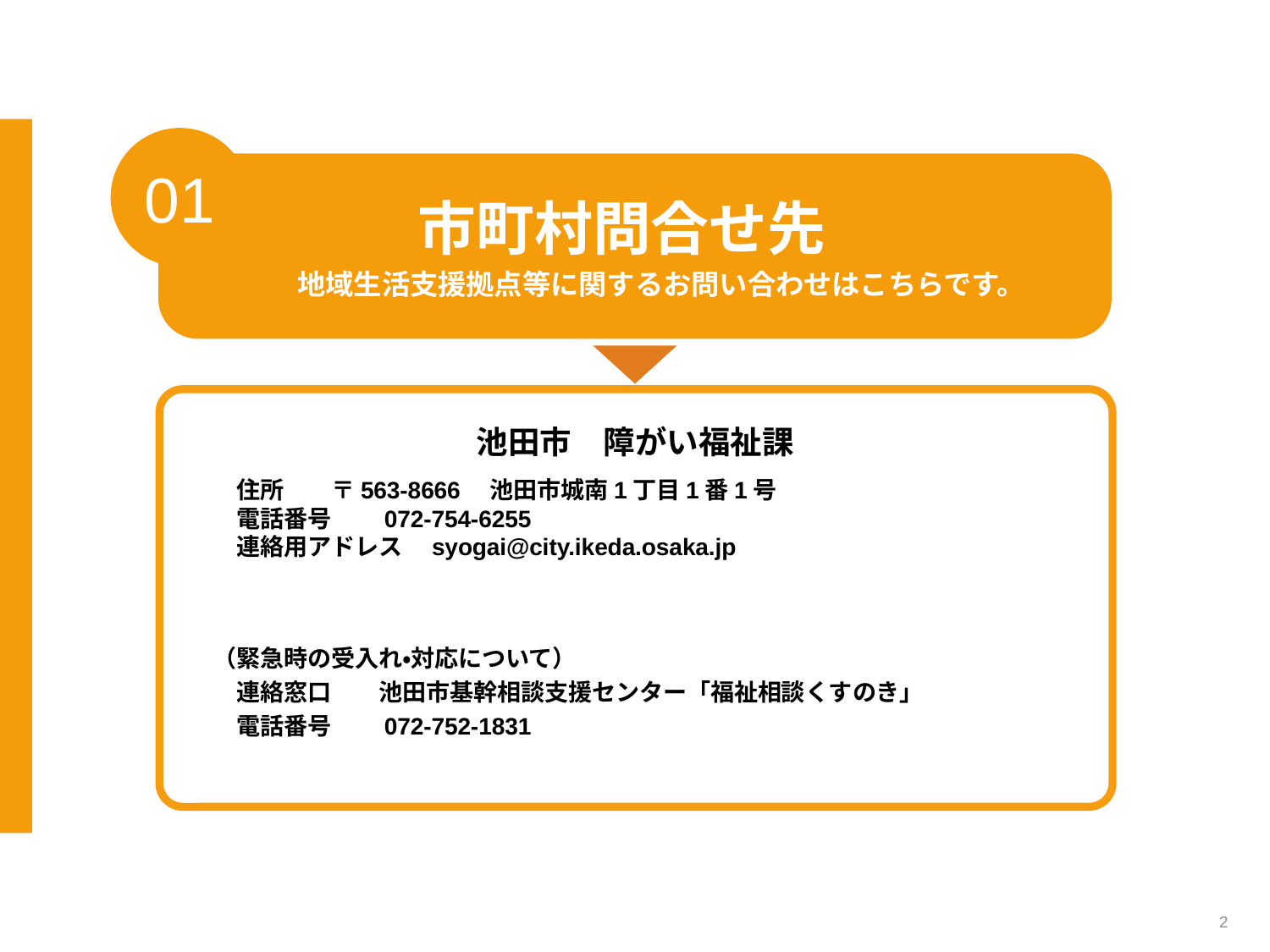

01

市町村問合せ先
地域生活支援拠点等に関するお問い合わせはこちらです。

池田市　障がい福祉課
　　住所　　〒563-8666　池田市城南1丁目1番1号
　　電話番号　　072-754-6255
　　連絡用アドレス　syogai@city.ikeda.osaka.jp

　（緊急時の受入れ・対応について）
　　連絡窓口　　池田市基幹相談支援センター「福祉相談くすのき」
　　電話番号　　072-752-1831
2